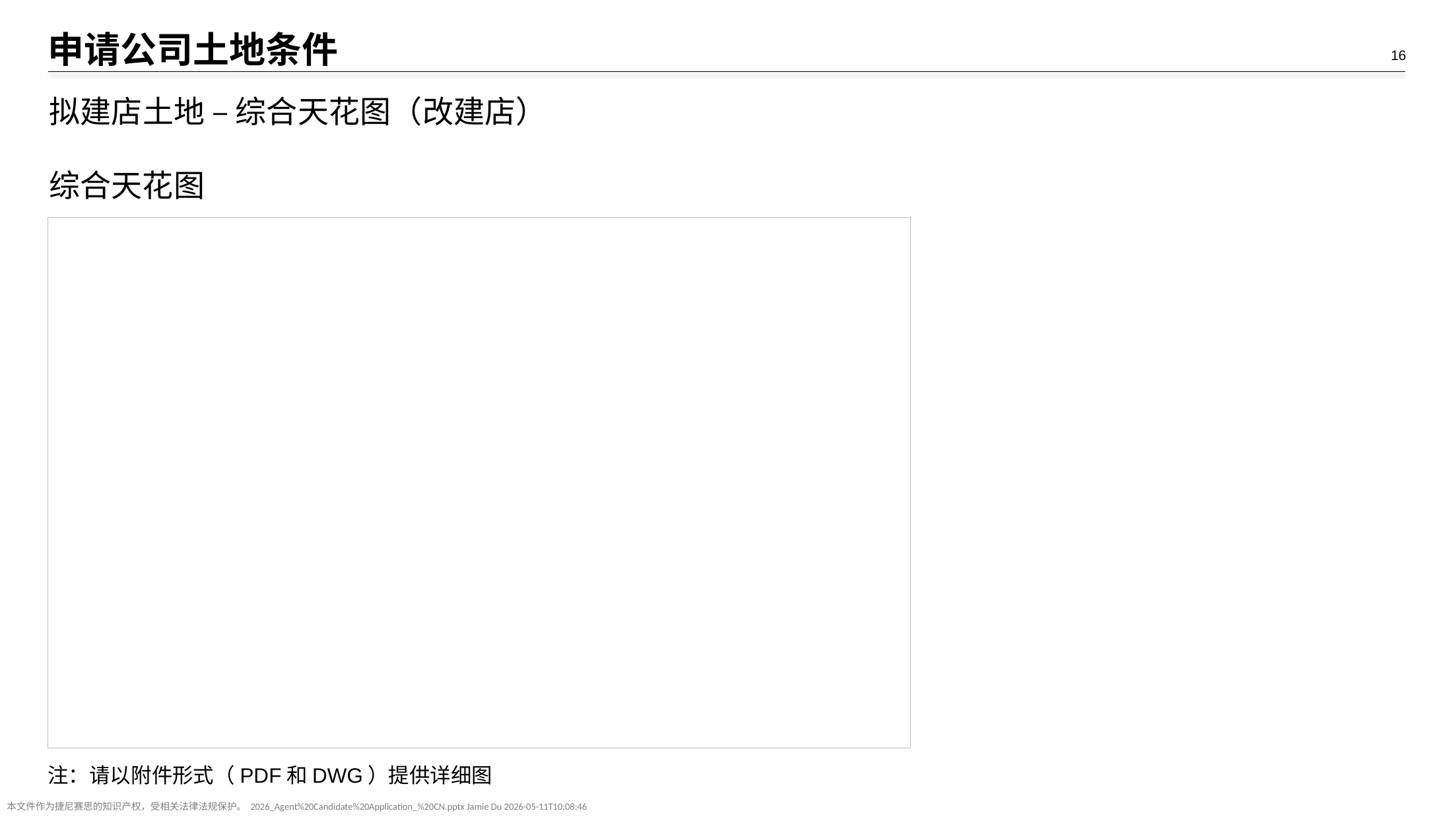

# 申请公司土地条件
拟建店土地 – 综合天花图（改建店）

综合天花图

注：请以附件形式（PDF和DWG）提供详细图